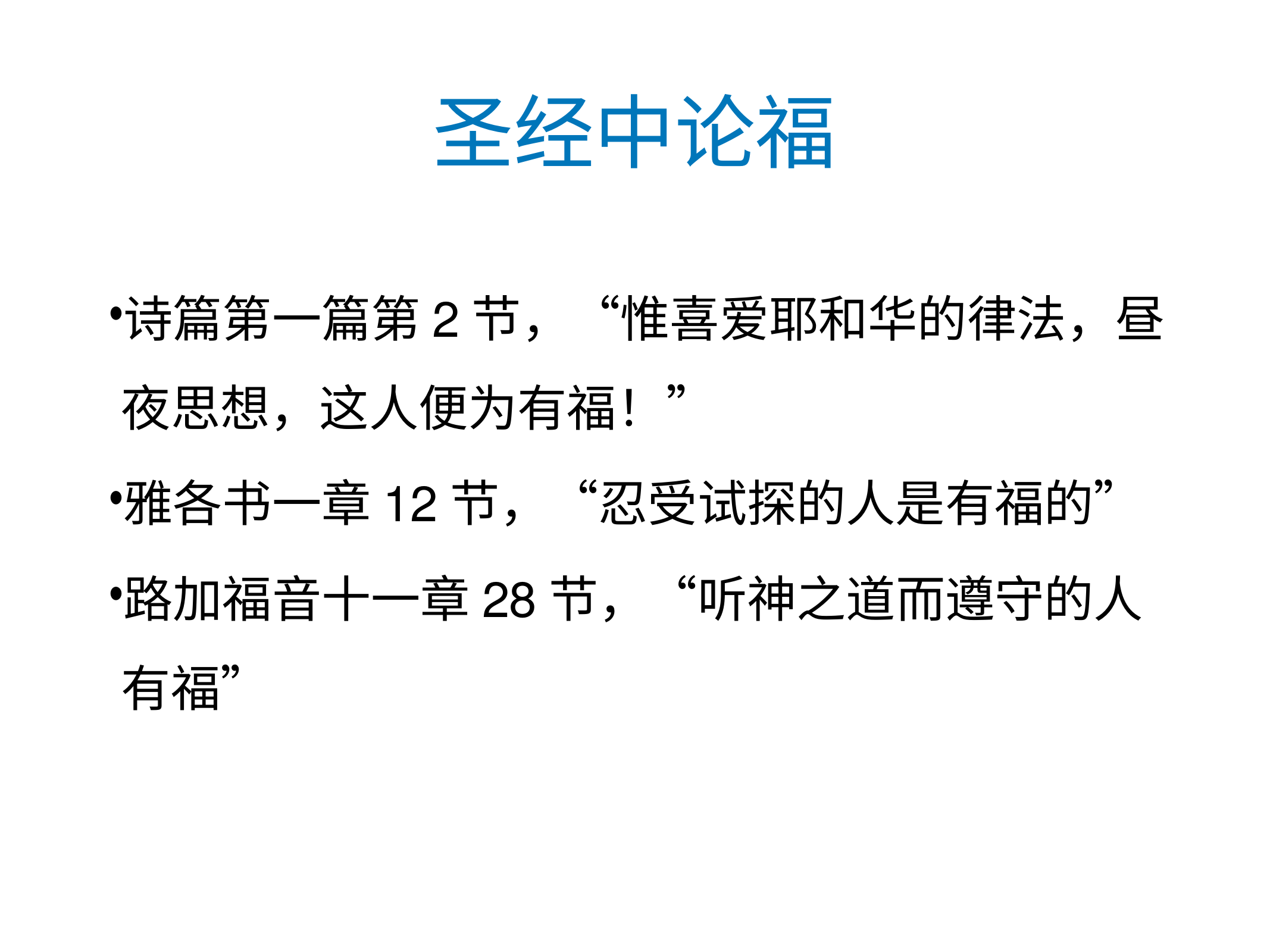

# 圣经中论福
诗篇第一篇第2节，“惟喜爱耶和华的律法，昼夜思想，这人便为有福！”
雅各书一章12节，“忍受试探的人是有福的”
路加福音十一章28节，“听神之道而遵守的人有福”